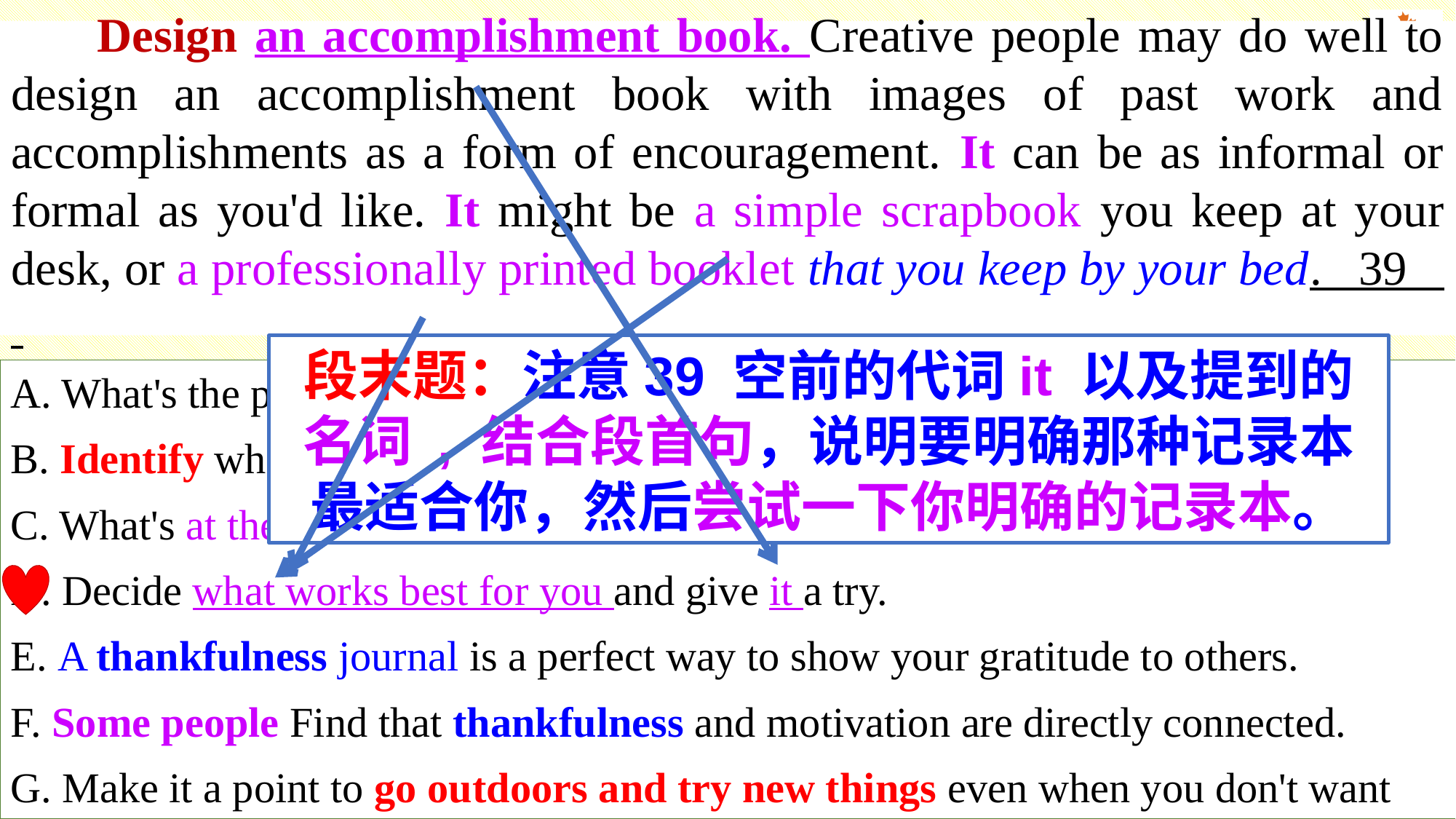

Design an accomplishment book. Creative people may do well to design an accomplishment book with images of past work and accomplishments as a form of encouragement. It can be as informal or formal as you'd like. It might be a simple scrapbook you keep at your desk, or a professionally printed booklet that you keep by your bed.   39
段末题：注意39 空前的代词it 以及提到的名词 , 结合段首句，说明要明确那种记录本最适合你，然后尝试一下你明确的记录本。
A. What's the possible solution?
B. Identify when motivation slips.
C. What's at the heart of this issue?
D. Decide what works best for you and give it a try.
E. A thankfulness journal is a perfect way to show your gratitude to others.
F. Some people Find that thankfulness and motivation are directly connected.
G. Make it a point to go outdoors and try new things even when you don't want to.